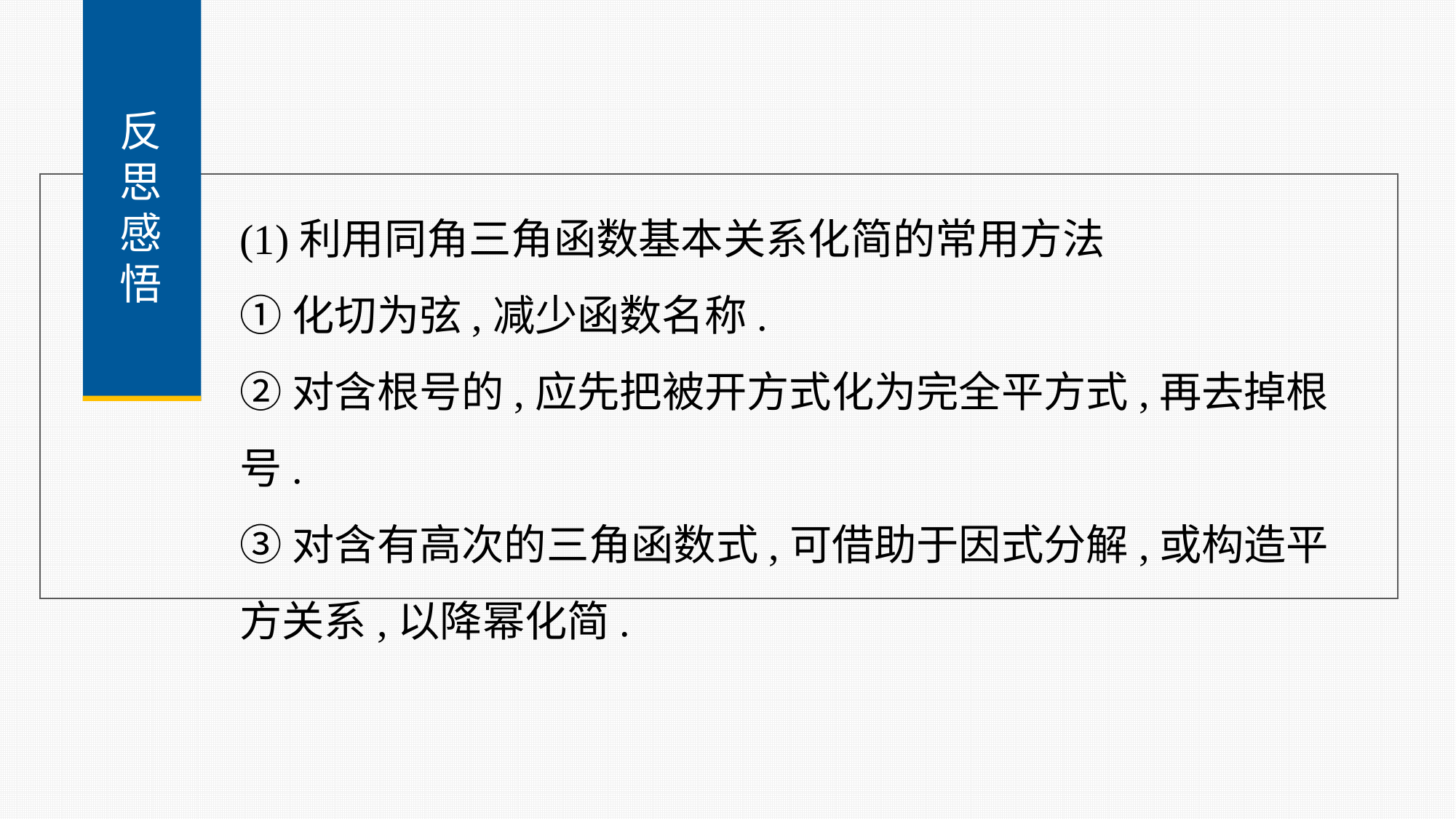

反
思
感
悟

(1)利用同角三角函数基本关系化简的常用方法
①化切为弦,减少函数名称.
②对含根号的,应先把被开方式化为完全平方式,再去掉根号.
③对含有高次的三角函数式,可借助于因式分解,或构造平方关系,以降幂化简.